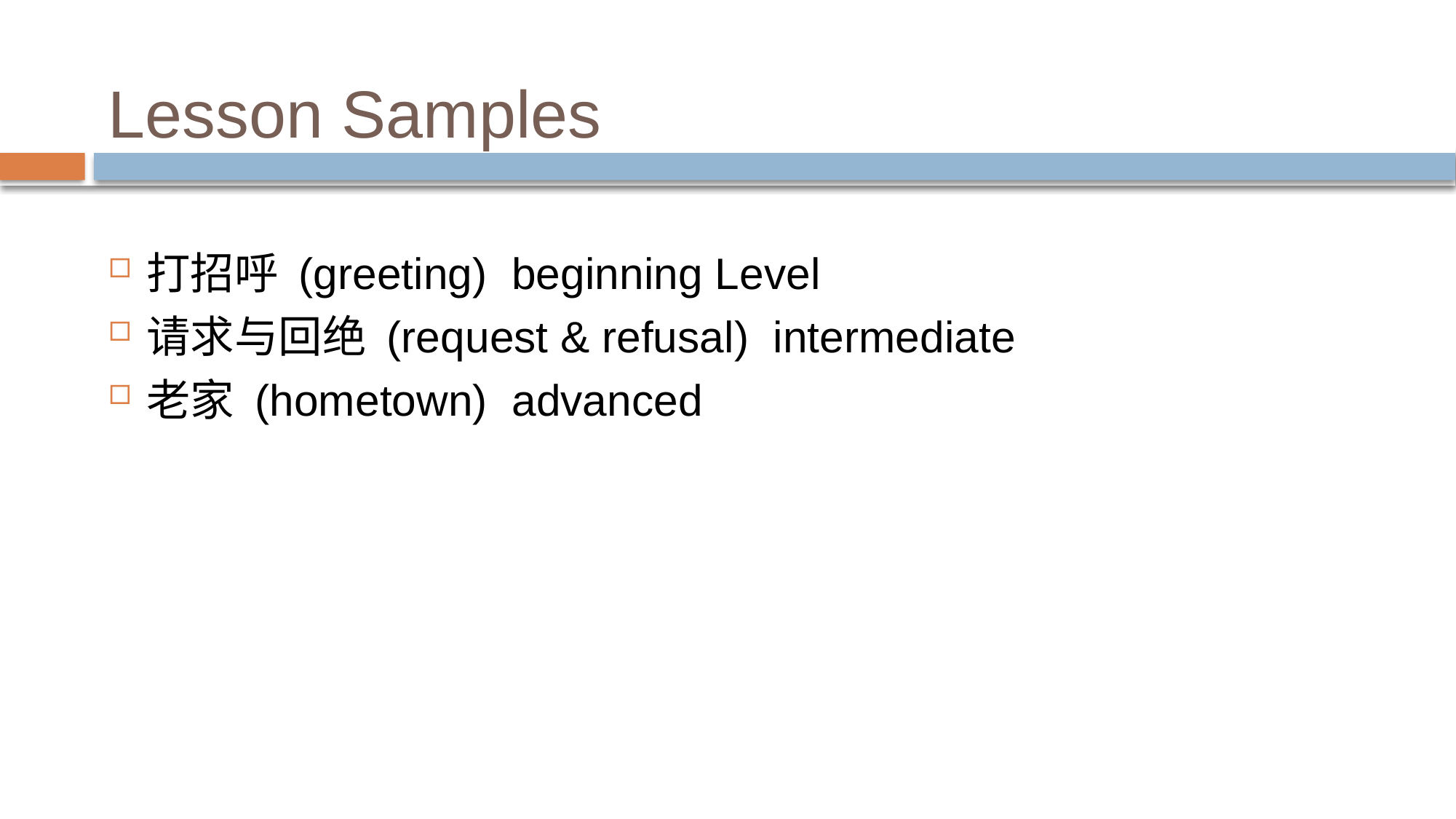

# Lesson Samples
打招呼 (greeting)  beginning Level
请求与回绝 (request & refusal)  intermediate
老家 (hometown)  advanced